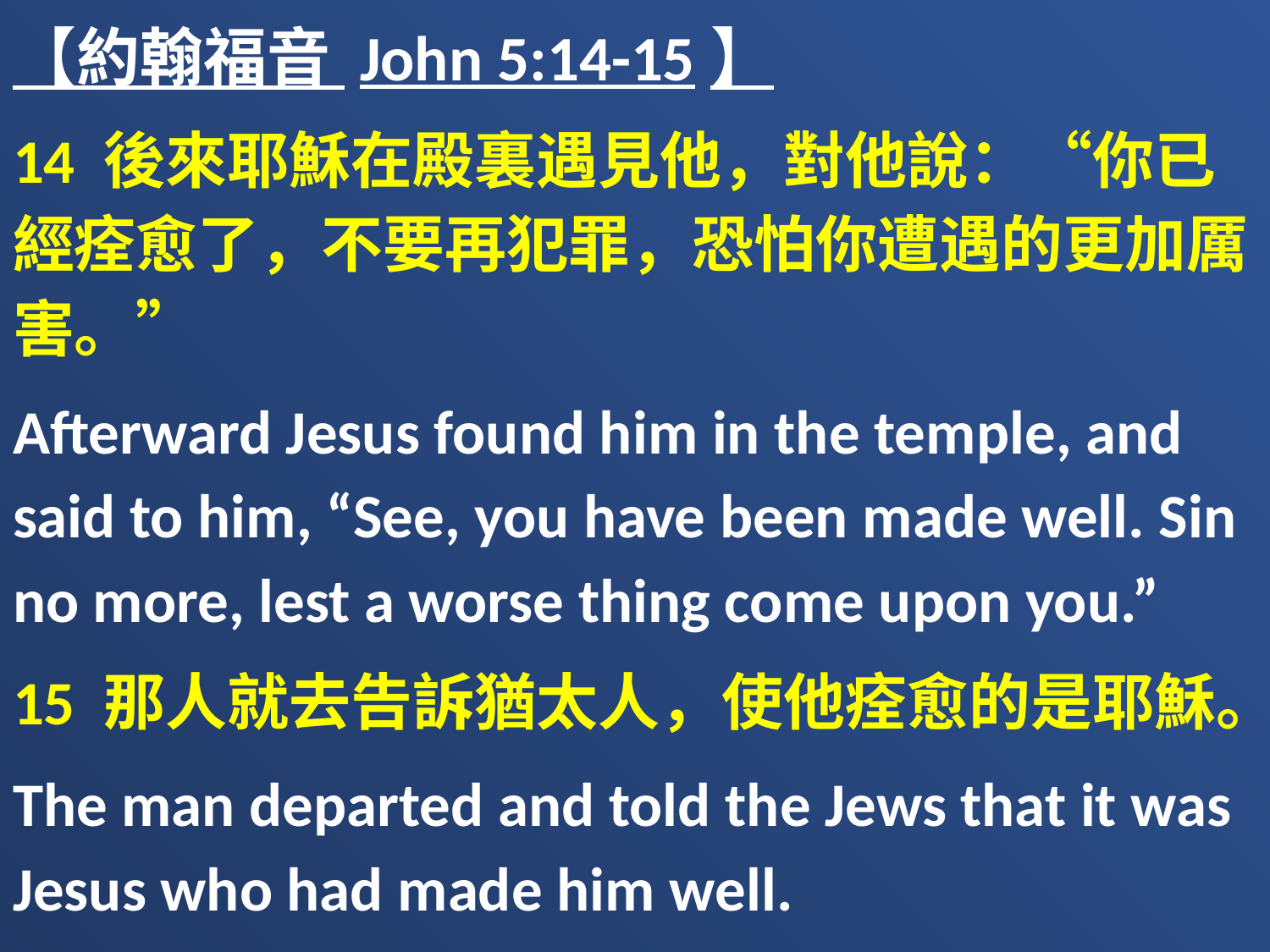

【約翰福音 John 5:14-15】
14 後來耶穌在殿裏遇見他，對他說：“你已經痊愈了，不要再犯罪，恐怕你遭遇的更加厲害。”
Afterward Jesus found him in the temple, and said to him, “See, you have been made well. Sin no more, lest a worse thing come upon you.”
15 那人就去告訴猶太人，使他痊愈的是耶穌。
The man departed and told the Jews that it was Jesus who had made him well.